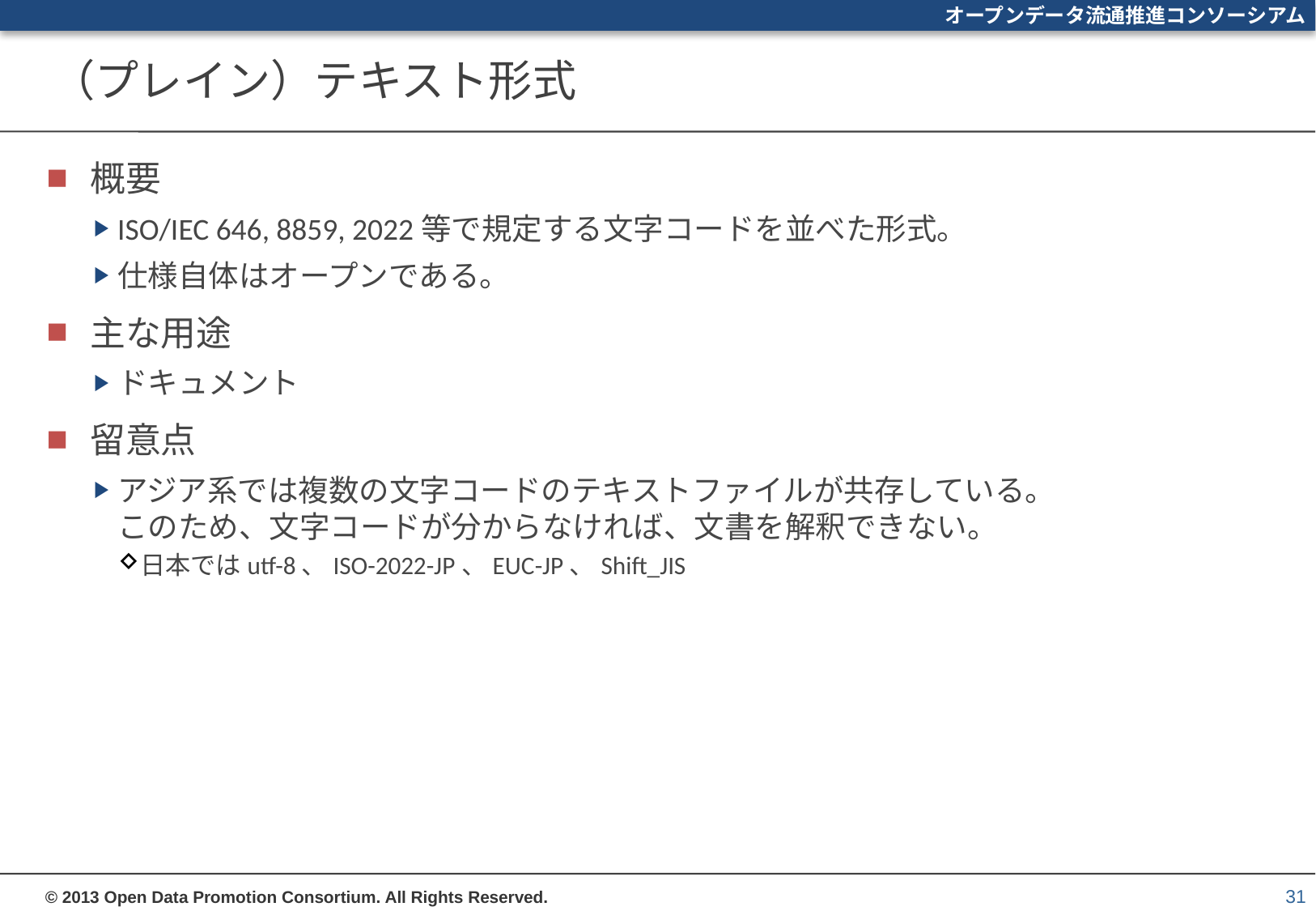

# （プレイン）テキスト形式
概要
ISO/IEC 646, 8859, 2022等で規定する文字コードを並べた形式。
仕様自体はオープンである。
主な用途
ドキュメント
留意点
アジア系では複数の文字コードのテキストファイルが共存している。
このため、文字コードが分からなければ、文書を解釈できない。
日本ではutf-8、ISO-2022-JP、EUC-JP、Shift_JIS
31